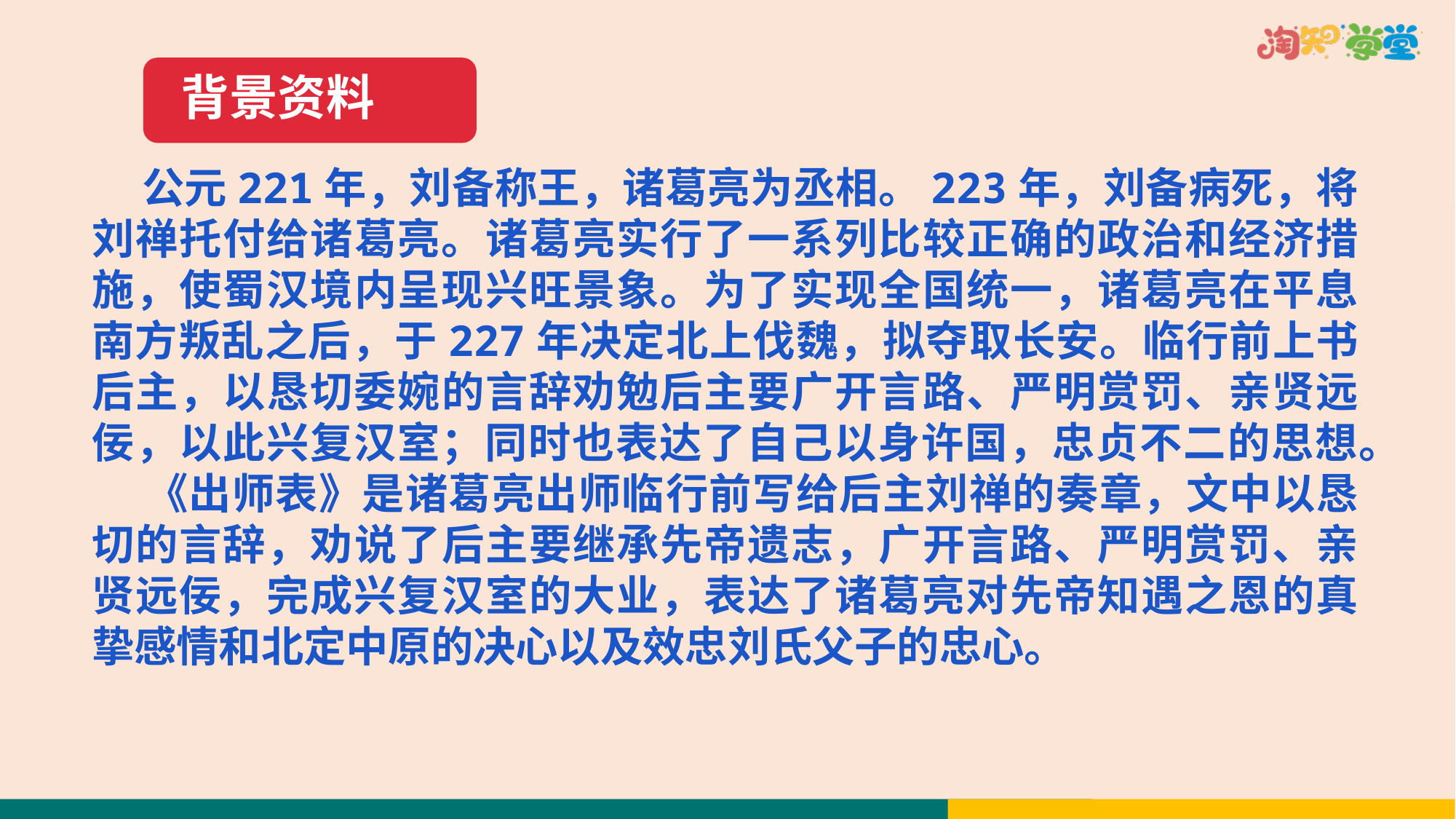

背景资料
    公元221年，刘备称王，诸葛亮为丞相。223年，刘备病死，将刘禅托付给诸葛亮。诸葛亮实行了一系列比较正确的政治和经济措施，使蜀汉境内呈现兴旺景象。为了实现全国统一，诸葛亮在平息南方叛乱之后，于227年决定北上伐魏，拟夺取长安。临行前上书后主，以恳切委婉的言辞劝勉后主要广开言路、严明赏罚、亲贤远佞，以此兴复汉室；同时也表达了自己以身许国，忠贞不二的思想。
    《出师表》是诸葛亮出师临行前写给后主刘禅的奏章，文中以恳切的言辞，劝说了后主要继承先帝遗志，广开言路、严明赏罚、亲贤远佞，完成兴复汉室的大业，表达了诸葛亮对先帝知遇之恩的真挚感情和北定中原的决心以及效忠刘氏父子的忠心。